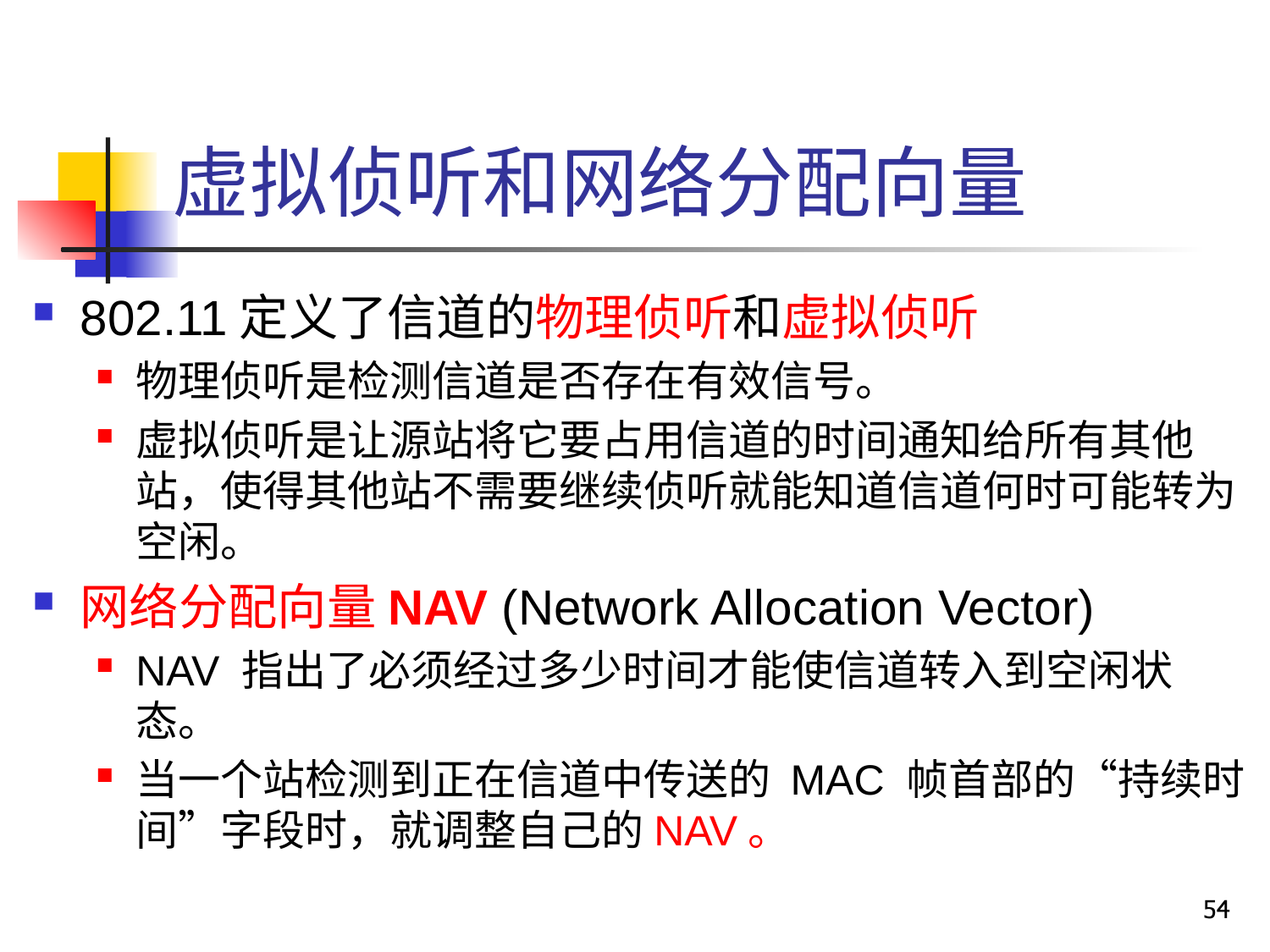

# 虚拟侦听和网络分配向量
802.11定义了信道的物理侦听和虚拟侦听
物理侦听是检测信道是否存在有效信号。
虚拟侦听是让源站将它要占用信道的时间通知给所有其他站，使得其他站不需要继续侦听就能知道信道何时可能转为空闲。
网络分配向量NAV (Network Allocation Vector)
NAV 指出了必须经过多少时间才能使信道转入到空闲状态。
当一个站检测到正在信道中传送的 MAC 帧首部的“持续时间”字段时，就调整自己的NAV。
54